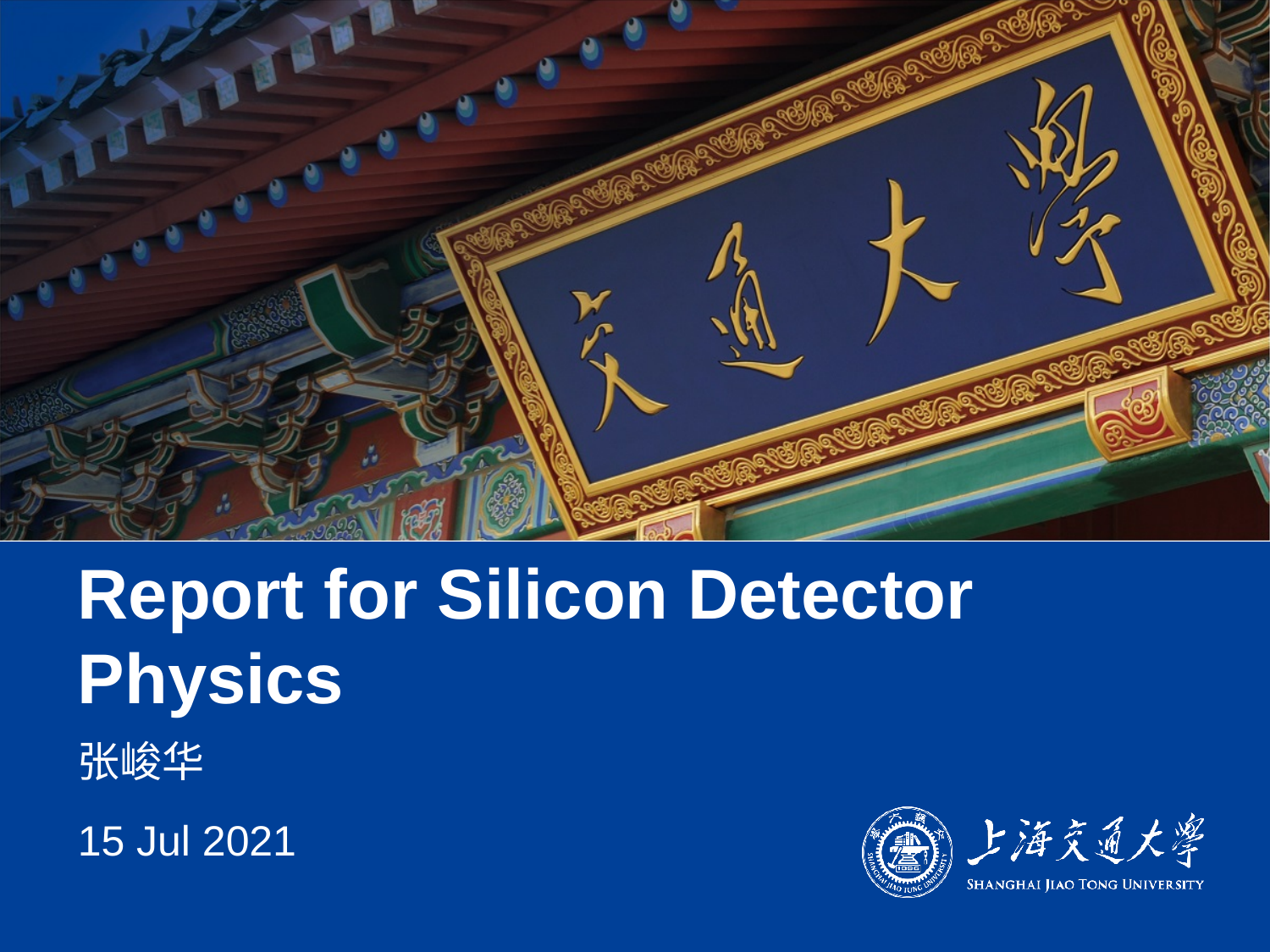

# Report for Silicon Detector Physics
张峻华
15 Jul 2021